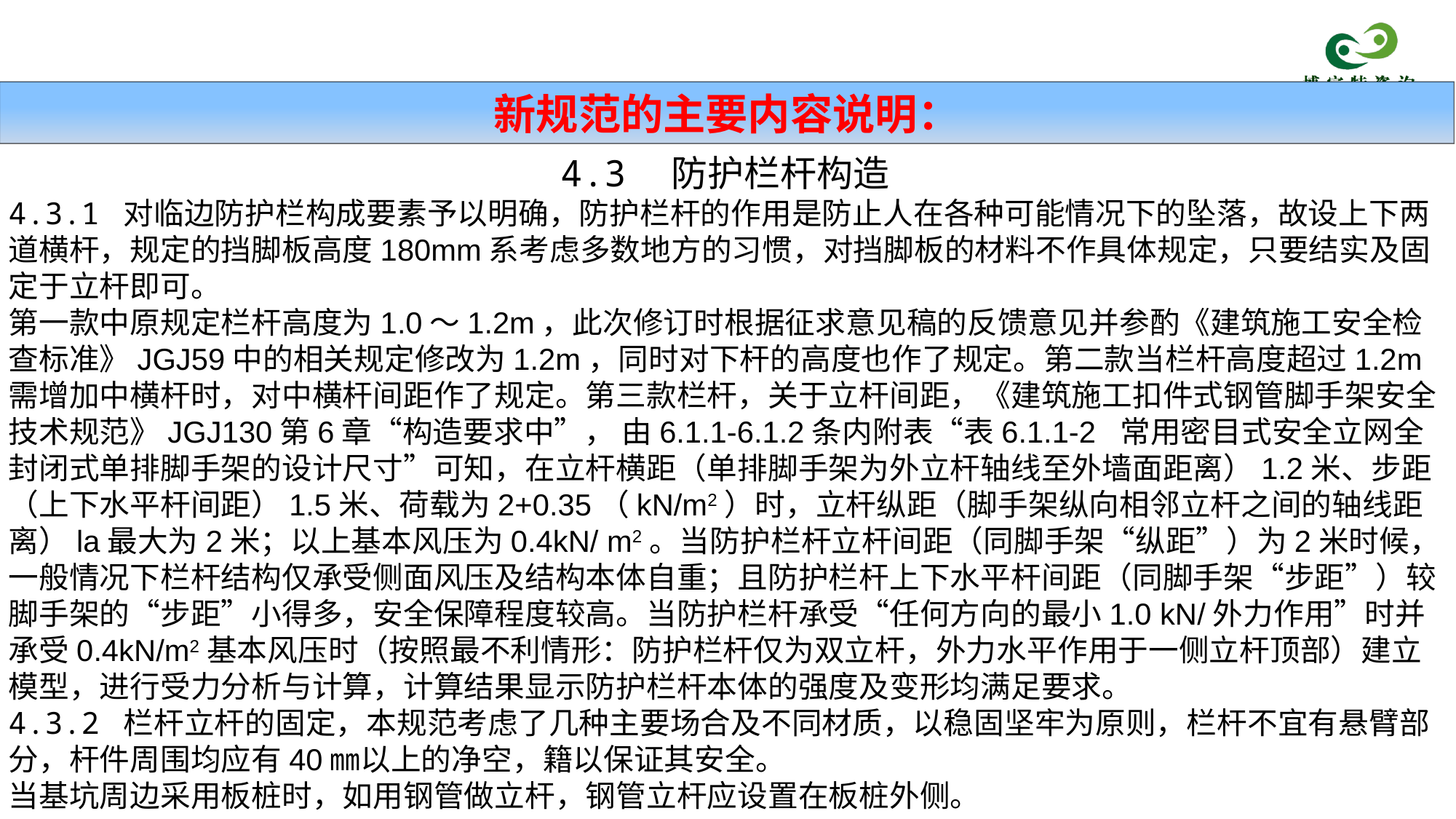

新规范的主要内容说明：
4.3　防护栏杆构造
4.3.1  对临边防护栏构成要素予以明确，防护栏杆的作用是防止人在各种可能情况下的坠落，故设上下两道横杆，规定的挡脚板高度180mm系考虑多数地方的习惯，对挡脚板的材料不作具体规定，只要结实及固定于立杆即可。
第一款中原规定栏杆高度为1.0～1.2m，此次修订时根据征求意见稿的反馈意见并参酌《建筑施工安全检查标准》JGJ59中的相关规定修改为1.2m，同时对下杆的高度也作了规定。第二款当栏杆高度超过1.2m需增加中横杆时，对中横杆间距作了规定。第三款栏杆，关于立杆间距，《建筑施工扣件式钢管脚手架安全技术规范》JGJ130第6章“构造要求中”， 由6.1.1-6.1.2条内附表“表6.1.1-2  常用密目式安全立网全封闭式单排脚手架的设计尺寸”可知，在立杆横距（单排脚手架为外立杆轴线至外墙面距离）1.2米、步距（上下水平杆间距）1.5米、荷载为2+0.35（kN/m2）时，立杆纵距（脚手架纵向相邻立杆之间的轴线距离）la最大为2米；以上基本风压为0.4kN/ m2。当防护栏杆立杆间距（同脚手架“纵距”）为2米时候，一般情况下栏杆结构仅承受侧面风压及结构本体自重；且防护栏杆上下水平杆间距（同脚手架“步距”）较脚手架的“步距”小得多，安全保障程度较高。当防护栏杆承受“任何方向的最小1.0 kN/外力作用”时并承受0.4kN/m2基本风压时（按照最不利情形：防护栏杆仅为双立杆，外力水平作用于一侧立杆顶部）建立模型，进行受力分析与计算，计算结果显示防护栏杆本体的强度及变形均满足要求。
4.3.2  栏杆立杆的固定，本规范考虑了几种主要场合及不同材质，以稳固坚牢为原则，栏杆不宜有悬臂部分，杆件周围均应有40㎜以上的净空，籍以保证其安全。
当基坑周边采用板桩时，如用钢管做立杆，钢管立杆应设置在板桩外侧。